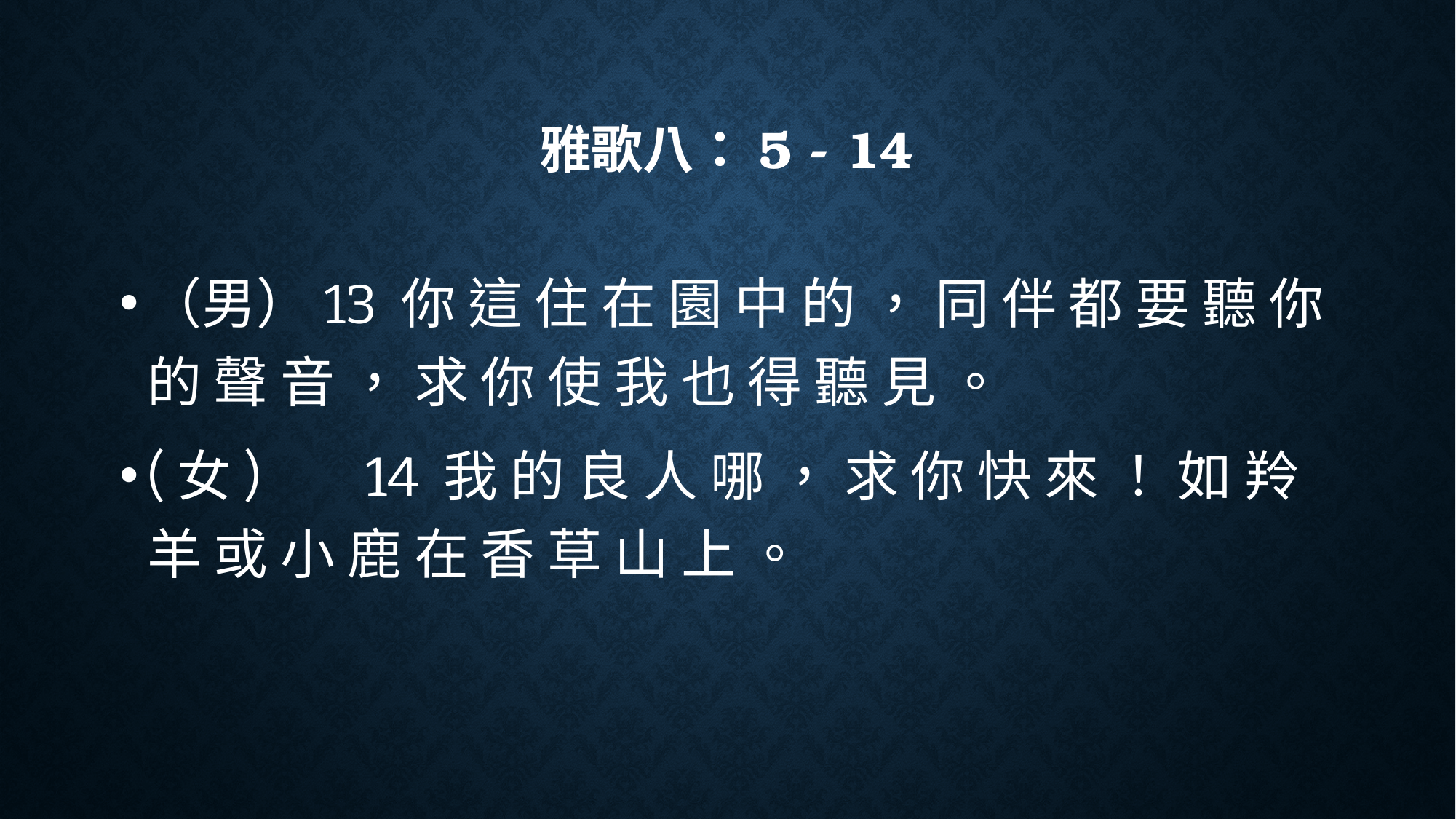

# 雅歌八：5 - 14
（男）13 你 這 住 在 園 中 的 ， 同 伴 都 要 聽 你 的 聲 音 ， 求 你 使 我 也 得 聽 見 。
(女)	14 我 的 良 人 哪 ， 求 你 快 來 ！ 如 羚 羊 或 小 鹿 在 香 草 山 上 。